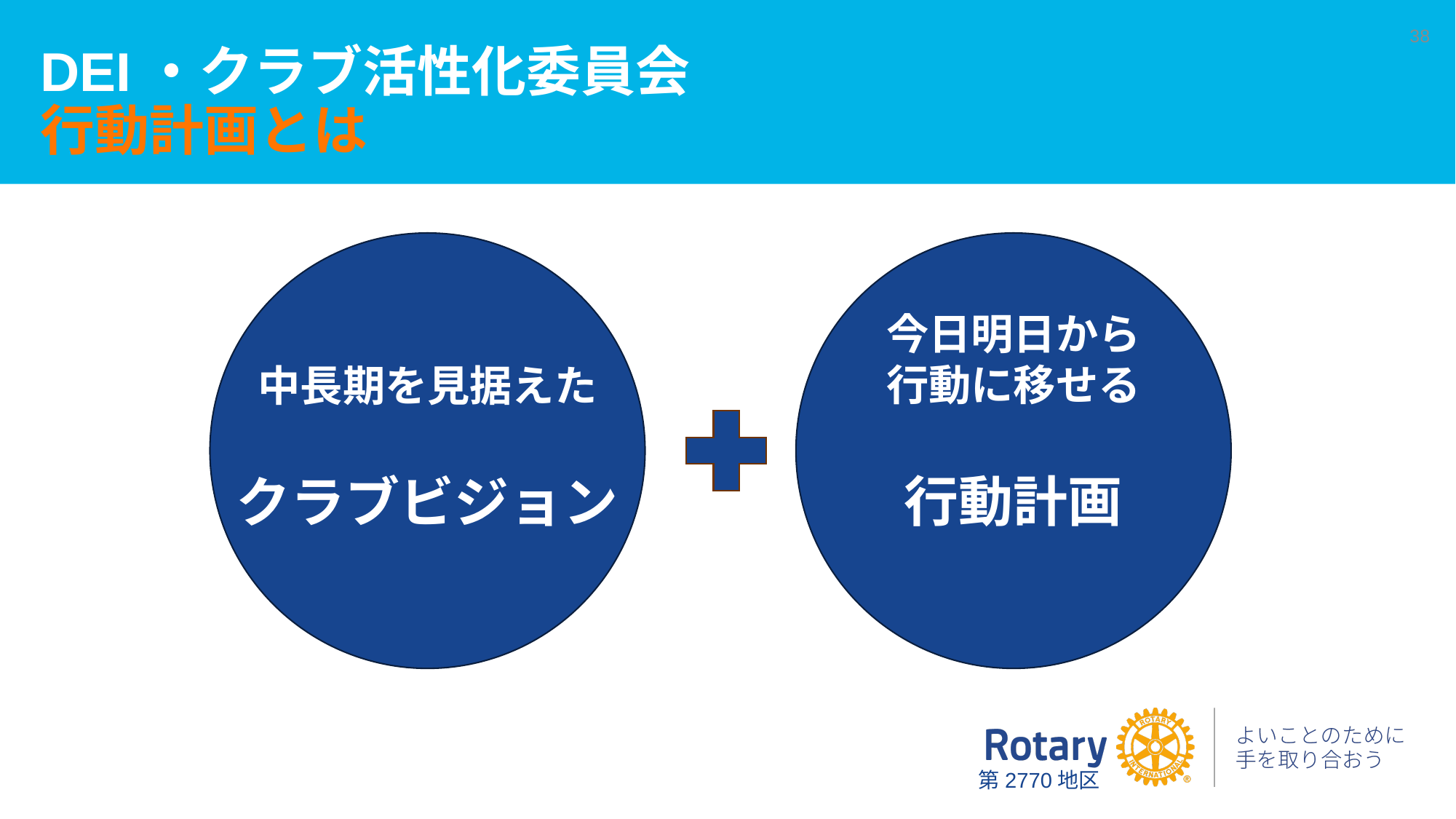

38
# DEI・クラブ活性化委員会 行動計画とは

今日明日から
行動に移せる

行動計画
中長期を見据えた

クラブビジョン